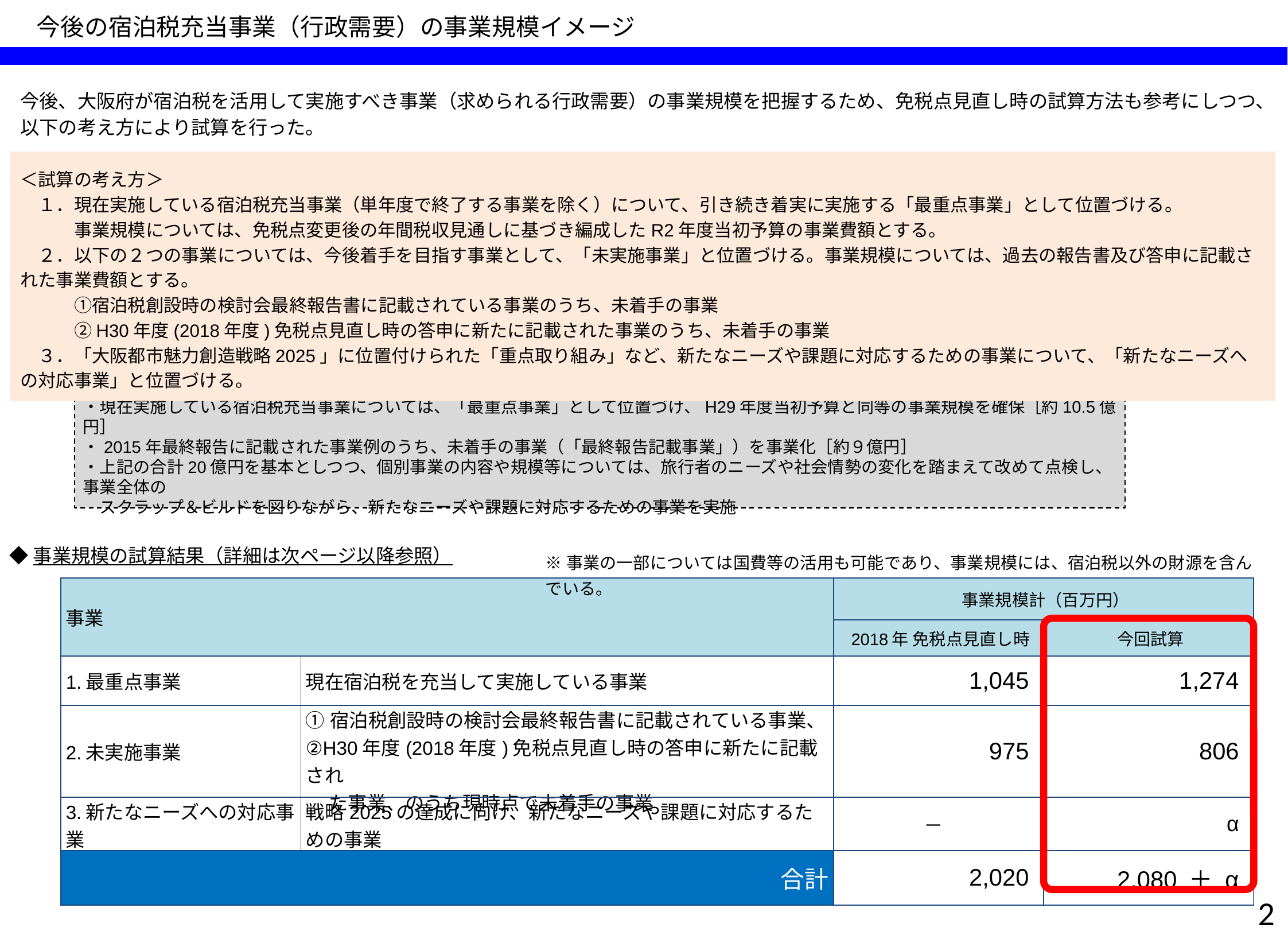

今後の宿泊税充当事業（行政需要）の事業規模イメージ
今後、大阪府が宿泊税を活用して実施すべき事業（求められる行政需要）の事業規模を把握するため、免税点見直し時の試算方法も参考にしつつ、
以下の考え方により試算を行った。
＜試算の考え方＞
　１．現在実施している宿泊税充当事業（単年度で終了する事業を除く）について、引き続き着実に実施する「最重点事業」として位置づける。
　　　事業規模については、免税点変更後の年間税収見通しに基づき編成したR2年度当初予算の事業費額とする。
　２．以下の２つの事業については、今後着手を目指す事業として、「未実施事業」と位置づける。事業規模については、過去の報告書及び答申に記載された事業費額とする。
　　　①宿泊税創設時の検討会最終報告書に記載されている事業のうち、未着手の事業
　　　②H30年度(2018年度)免税点見直し時の答申に新たに記載された事業のうち、未着手の事業
　３．「大阪都市魅力創造戦略2025」に位置付けられた「重点取り組み」など、新たなニーズや課題に対応するための事業について、「新たなニーズへの対応事業」と位置づける。
【参考：宿泊税充当事業の規模に関する考え方（H30年度(2018年度)免税点見直し時の答申より）】

・現在実施している宿泊税充当事業については、「最重点事業」として位置づけ、H29年度当初予算と同等の事業規模を確保［約10.5億円］
・2015年最終報告に記載された事業例のうち、未着手の事業（「最終報告記載事業」）を事業化［約９億円］
・上記の合計20億円を基本としつつ、個別事業の内容や規模等については、旅行者のニーズや社会情勢の変化を踏まえて改めて点検し、事業全体の
　スクラップ＆ビルドを図りながら、新たなニーズや課題に対応するための事業を実施
◆事業規模の試算結果（詳細は次ページ以降参照）
※事業の一部については国費等の活用も可能であり、事業規模には、宿泊税以外の財源を含んでいる。
| 事業 |  | 事業規模計（百万円） |  |
| --- | --- | --- | --- |
|  |  | 2018年 免税点見直し時 | 今回試算 |
| 1.最重点事業 | 現在宿泊税を充当して実施している事業 | 1,045 | 1,274 |
| 2.未実施事業 | ①宿泊税創設時の検討会最終報告書に記載されている事業、 ②H30年度(2018年度)免税点見直し時の答申に新たに記載され　　 　 た事業、のうち現時点で未着手の事業 | 975 | 806 |
| 3.新たなニーズへの対応事業 | 戦略2025の達成に向け、新たなニーズや課題に対応するための事業 | － | α |
| 合計 |  | 2,020 | 2,080 ＋ α |

2